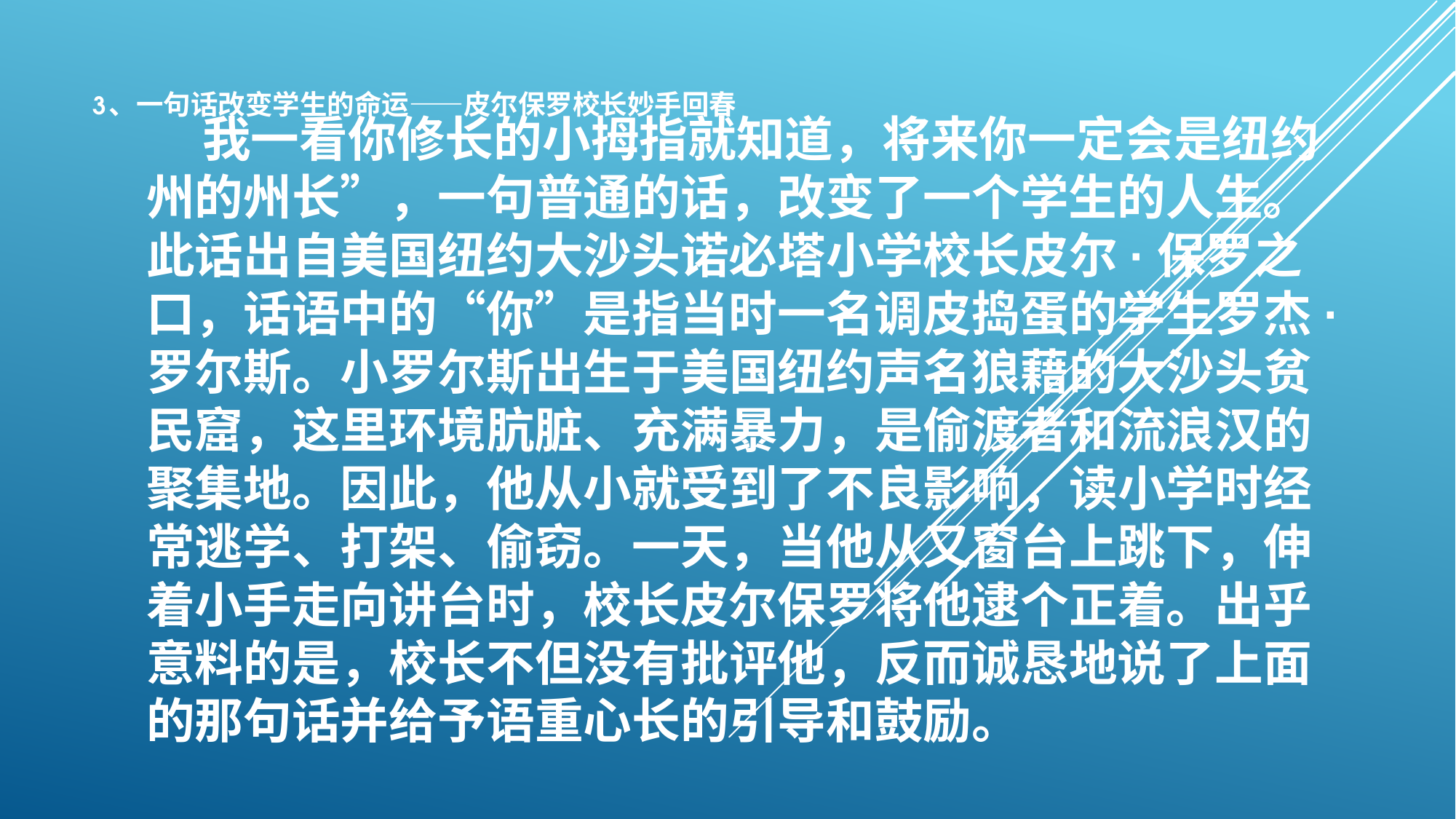

# 3、一句话改变学生的命运——皮尔保罗校长妙手回春
    我一看你修长的小拇指就知道，将来你一定会是纽约州的州长”，一句普通的话，改变了一个学生的人生。此话出自美国纽约大沙头诺必塔小学校长皮尔·保罗之口，话语中的“你”是指当时一名调皮捣蛋的学生罗杰·罗尔斯。小罗尔斯出生于美国纽约声名狼藉的大沙头贫民窟，这里环境肮脏、充满暴力，是偷渡者和流浪汉的聚集地。因此，他从小就受到了不良影响，读小学时经常逃学、打架、偷窃。一天，当他从又窗台上跳下，伸着小手走向讲台时，校长皮尔保罗将他逮个正着。出乎意料的是，校长不但没有批评他，反而诚恳地说了上面的那句话并给予语重心长的引导和鼓励。